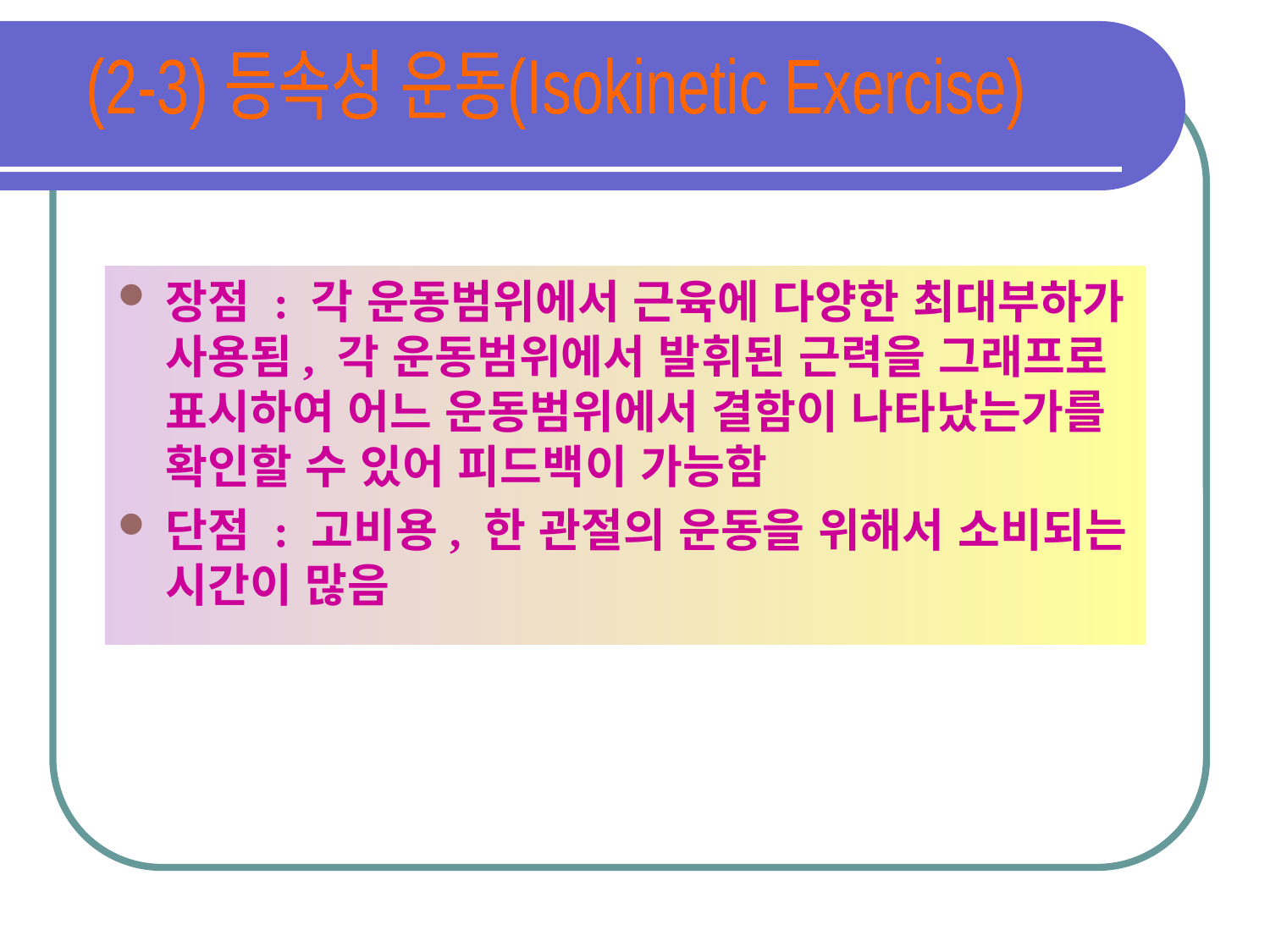

(2-3) 등속성 운동(Isokinetic Exercise)
장점 : 각 운동범위에서 근육에 다양한 최대부하가 사용됨, 각 운동범위에서 발휘된 근력을 그래프로 표시하여 어느 운동범위에서 결함이 나타났는가를 확인할 수 있어 피드백이 가능함
단점 : 고비용, 한 관절의 운동을 위해서 소비되는 시간이 많음